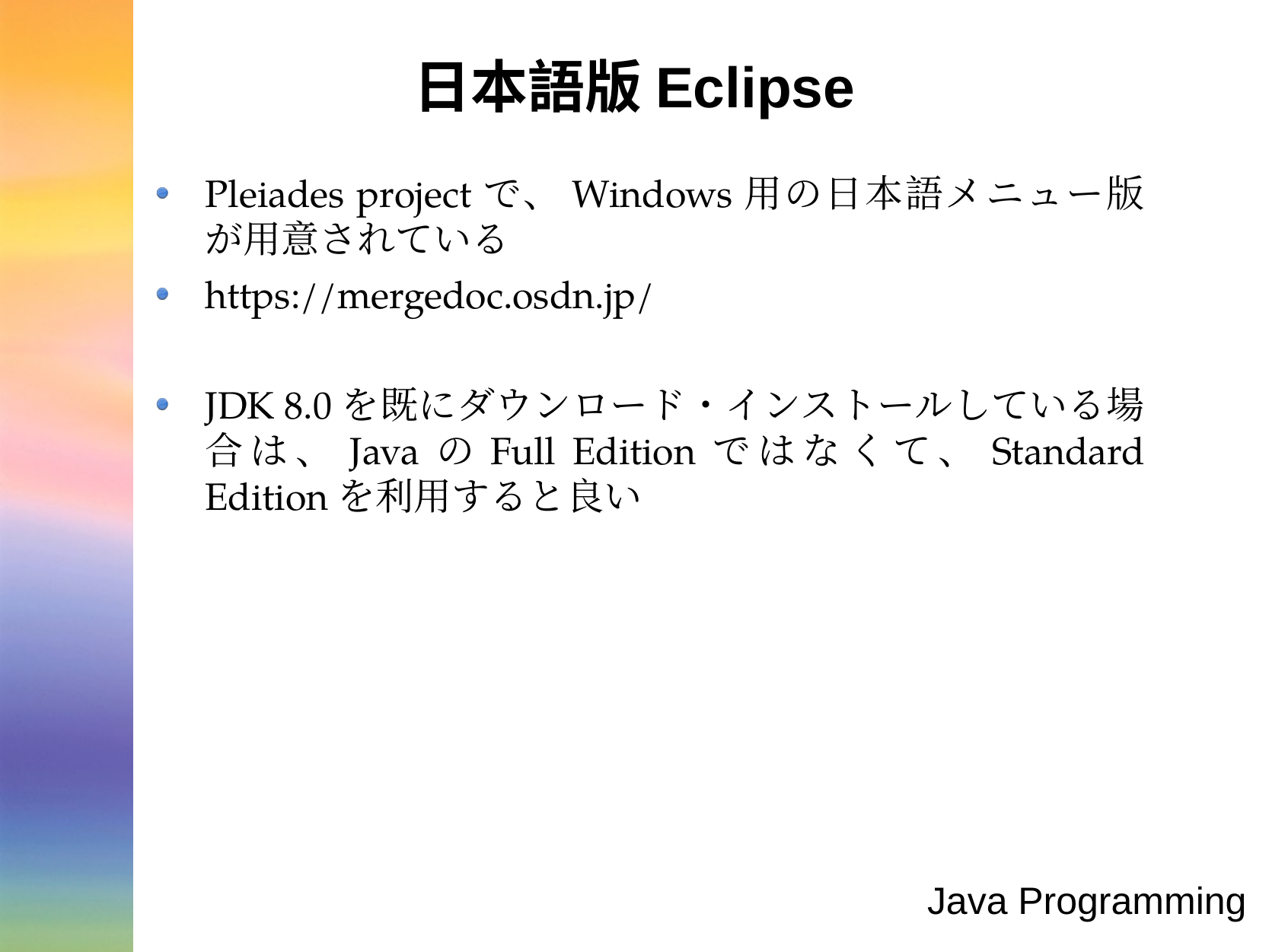

# 日本語版Eclipse
Pleiades projectで、Windows用の日本語メニュー版が用意されている
https://mergedoc.osdn.jp/

JDK 8.0を既にダウンロード・インストールしている場合は、JavaのFull Editionではなくて、Standard Editionを利用すると良い